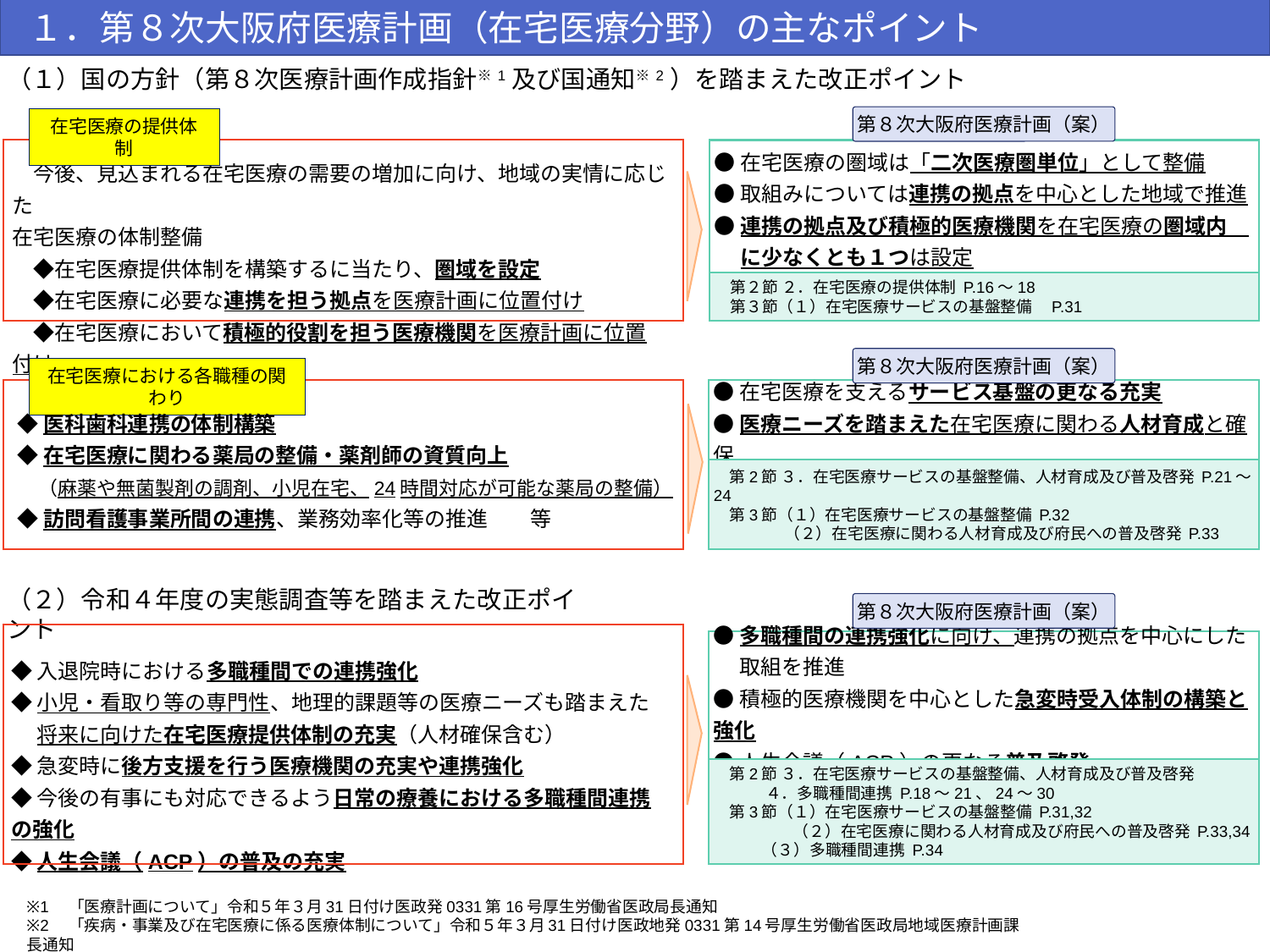

１．第８次大阪府医療計画（在宅医療分野）の主なポイント
（１）国の方針（第８次医療計画作成指針※1及び国通知※2）を踏まえた改正ポイント
第８次大阪府医療計画（案）
在宅医療の提供体制

●在宅医療の圏域は「二次医療圏単位」として整備
●取組みについては連携の拠点を中心とした地域で推進
●連携の拠点及び積極的医療機関を在宅医療の圏域内
　 に少なくとも１つは設定
　今後、見込まれる在宅医療の需要の増加に向け、地域の実情に応じた
在宅医療の体制整備
　◆在宅医療提供体制を構築するに当たり、圏域を設定
　◆在宅医療に必要な連携を担う拠点を医療計画に位置付け
　◆在宅医療において積極的役割を担う医療機関を医療計画に位置付け

　第２節 ２．在宅医療の提供体制 P.16～18
　第３節（１）在宅医療サービスの基盤整備　P.31
第８次大阪府医療計画（案）
在宅医療における各職種の関わり

●在宅医療を支えるサービス基盤の更なる充実
●医療ニーズを踏まえた在宅医療に関わる人材育成と確保
◆医科歯科連携の体制構築
◆在宅医療に関わる薬局の整備・薬剤師の資質向上
　（麻薬や無菌製剤の調剤、小児在宅、24時間対応が可能な薬局の整備）
◆訪問看護事業所間の連携、業務効率化等の推進　　等
　第2節 ３．在宅医療サービスの基盤整備、人材育成及び普及啓発 P.21～24
　第3節（１）在宅医療サービスの基盤整備 P.32
　　　　  （２）在宅医療に関わる人材育成及び府民への普及啓発 P.33

（２）令和４年度の実態調査等を踏まえた改正ポイント
第８次大阪府医療計画（案）

●多職種間の連携強化に向け、連携の拠点を中心にした
　 取組を推進
●積極的医療機関を中心とした急変時受入体制の構築と強化
●人生会議（ACP）の更なる普及啓発
◆入退院時における多職種間での連携強化
◆小児・看取り等の専門性、地理的課題等の医療ニーズも踏まえた
　 将来に向けた在宅医療提供体制の充実（人材確保含む）
◆急変時に後方支援を行う医療機関の充実や連携強化
◆今後の有事にも対応できるよう日常の療養における多職種間連携の強化
◆人生会議（ACP）の普及の充実

　第2節 ３．在宅医療サービスの基盤整備、人材育成及び普及啓発
  　       ４．多職種間連携 P.18～21、24～30
　第3節（１）在宅医療サービスの基盤整備 P.31,32
　　　　　（２）在宅医療に関わる人材育成及び府民への普及啓発 P.33,34
  　      （３）多職種間連携 P.34
※1　「医療計画について」令和５年３月31日付け医政発0331第16号厚生労働省医政局長通知
※2　「疾病・事業及び在宅医療に係る医療体制について」令和５年３月31日付け医政地発0331第14号厚生労働省医政局地域医療計画課長通知